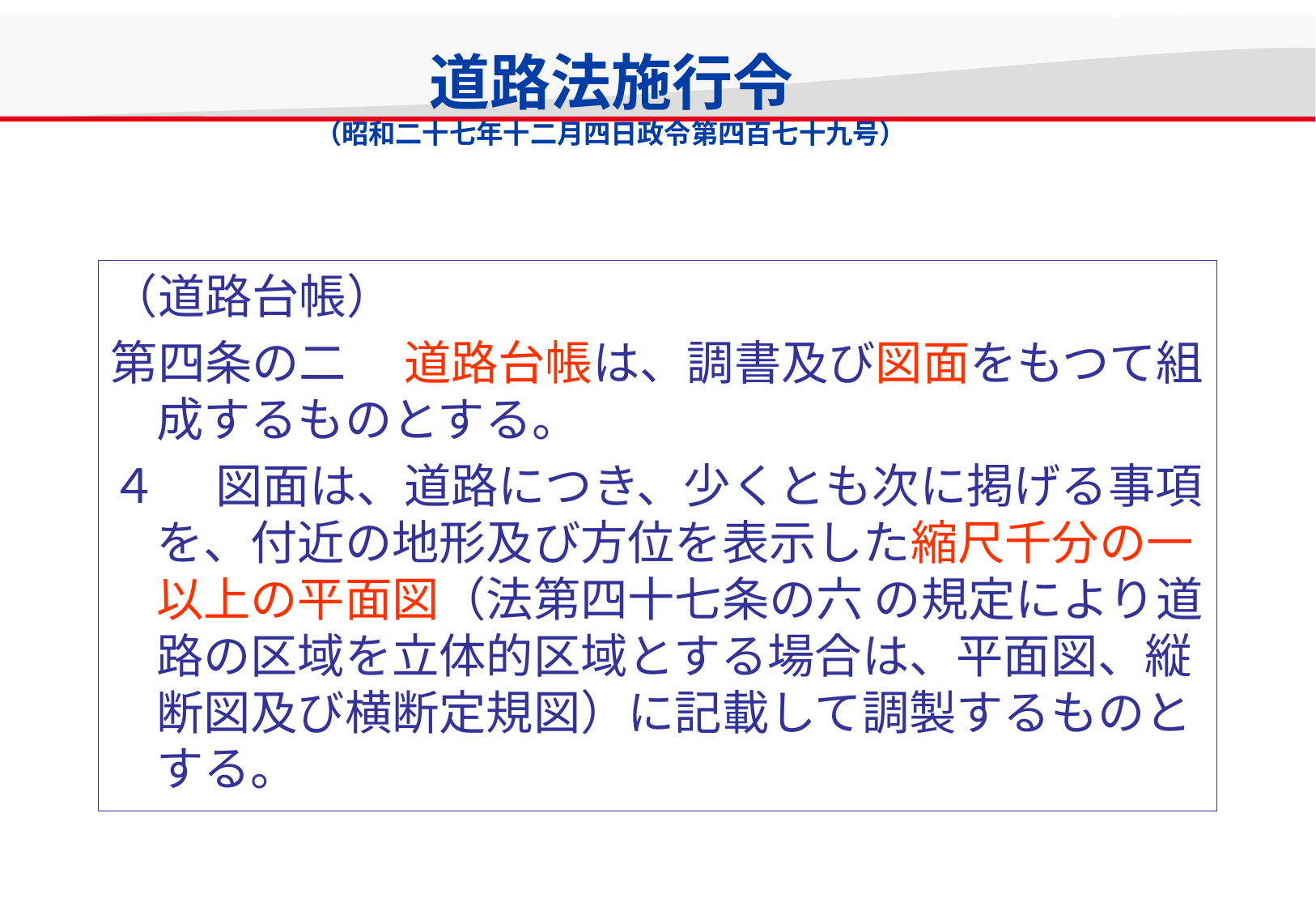

# 道路法施行令 （昭和二十七年十二月四日政令第四百七十九号）
（道路台帳）
第四条の二 　道路台帳は、調書及び図面をもつて組成するものとする。
４ 　図面は、道路につき、少くとも次に掲げる事項を、付近の地形及び方位を表示した縮尺千分の一以上の平面図（法第四十七条の六 の規定により道路の区域を立体的区域とする場合は、平面図、縦断図及び横断定規図）に記載して調製するものとする。